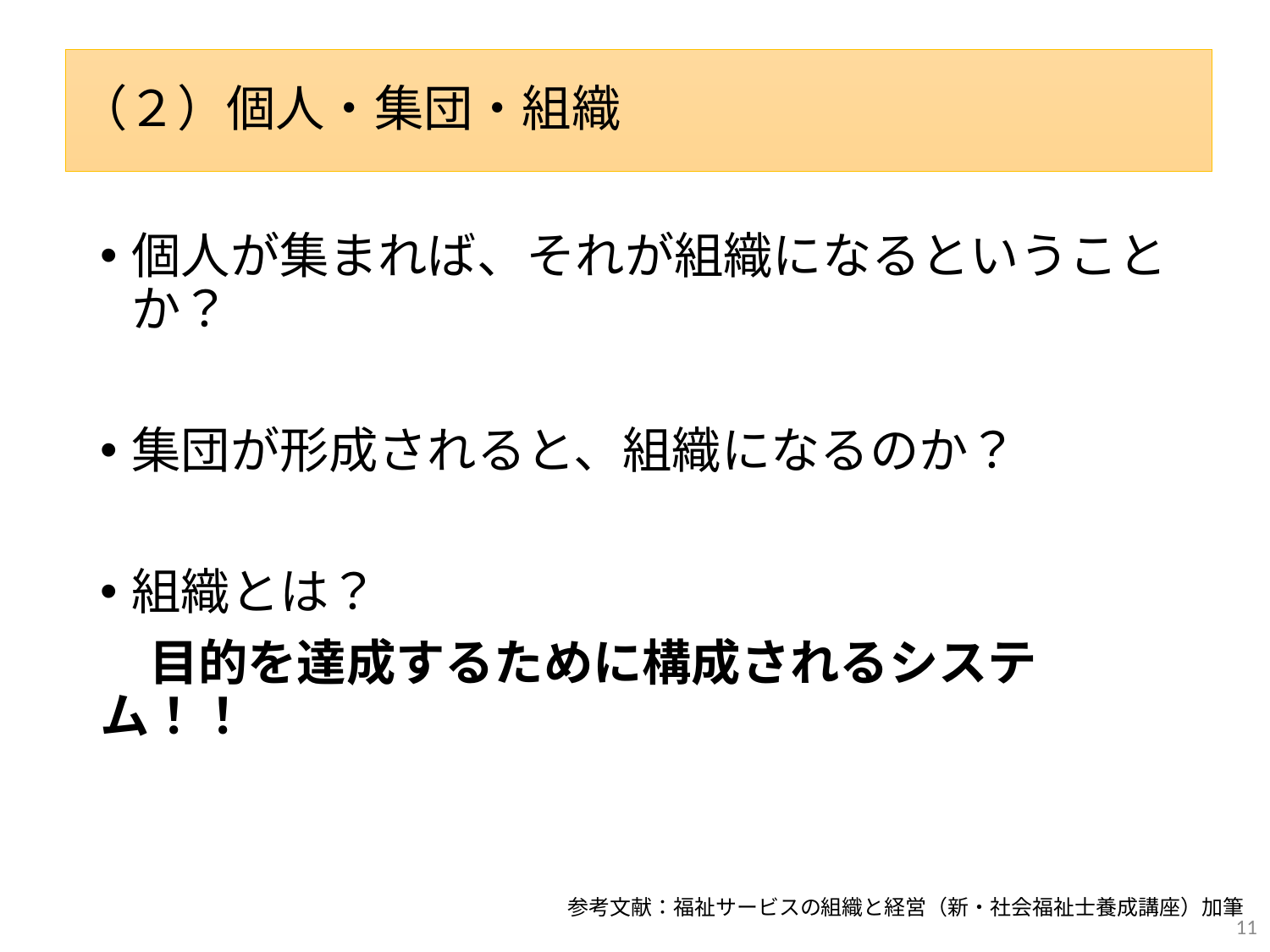

（２）個人・集団・組織
#
個人が集まれば、それが組織になるということか？

集団が形成されると、組織になるのか？

組織とは？
　目的を達成するために構成されるシステム！！
参考文献：福祉サービスの組織と経営（新・社会福祉士養成講座）加筆
11